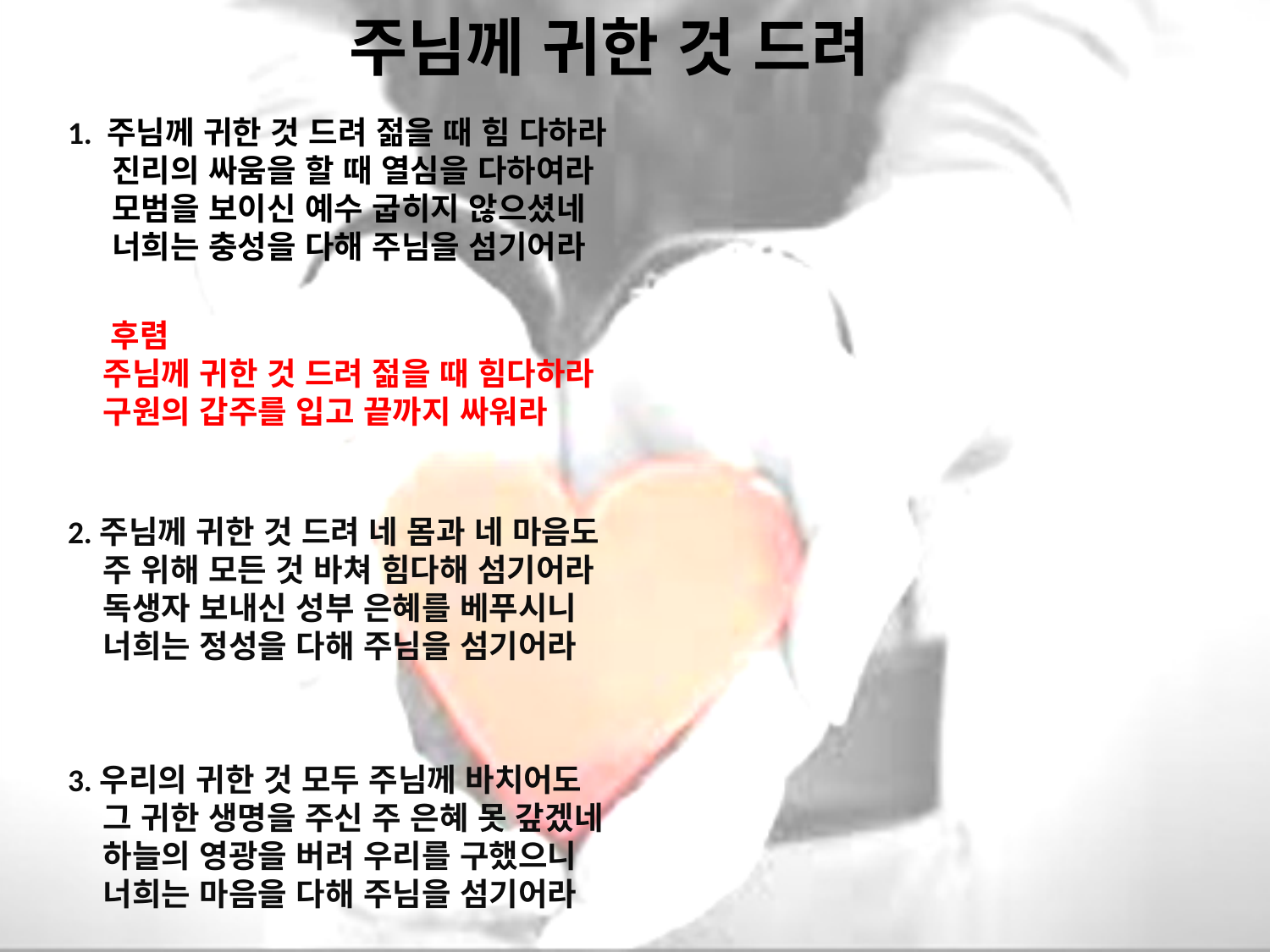

# 주님께 귀한 것 드려
1. 주님께 귀한 것 드려 젊을 때 힘 다하라
     진리의 싸움을 할 때 열심을 다하여라
     모범을 보이신 예수 굽히지 않으셨네
     너희는 충성을 다해 주님을 섬기어라

    후렴
    주님께 귀한 것 드려 젊을 때 힘다하라
    구원의 갑주를 입고 끝까지 싸워라
2.주님께 귀한 것 드려 네 몸과 네 마음도
    주 위해 모든 것 바쳐 힘다해 섬기어라
    독생자 보내신 성부 은혜를 베푸시니
    너희는 정성을 다해 주님을 섬기어라

3.우리의 귀한 것 모두 주님께 바치어도
    그 귀한 생명을 주신 주 은혜 못 갚겠네
    하늘의 영광을 버려 우리를 구했으니
    너희는 마음을 다해 주님을 섬기어라